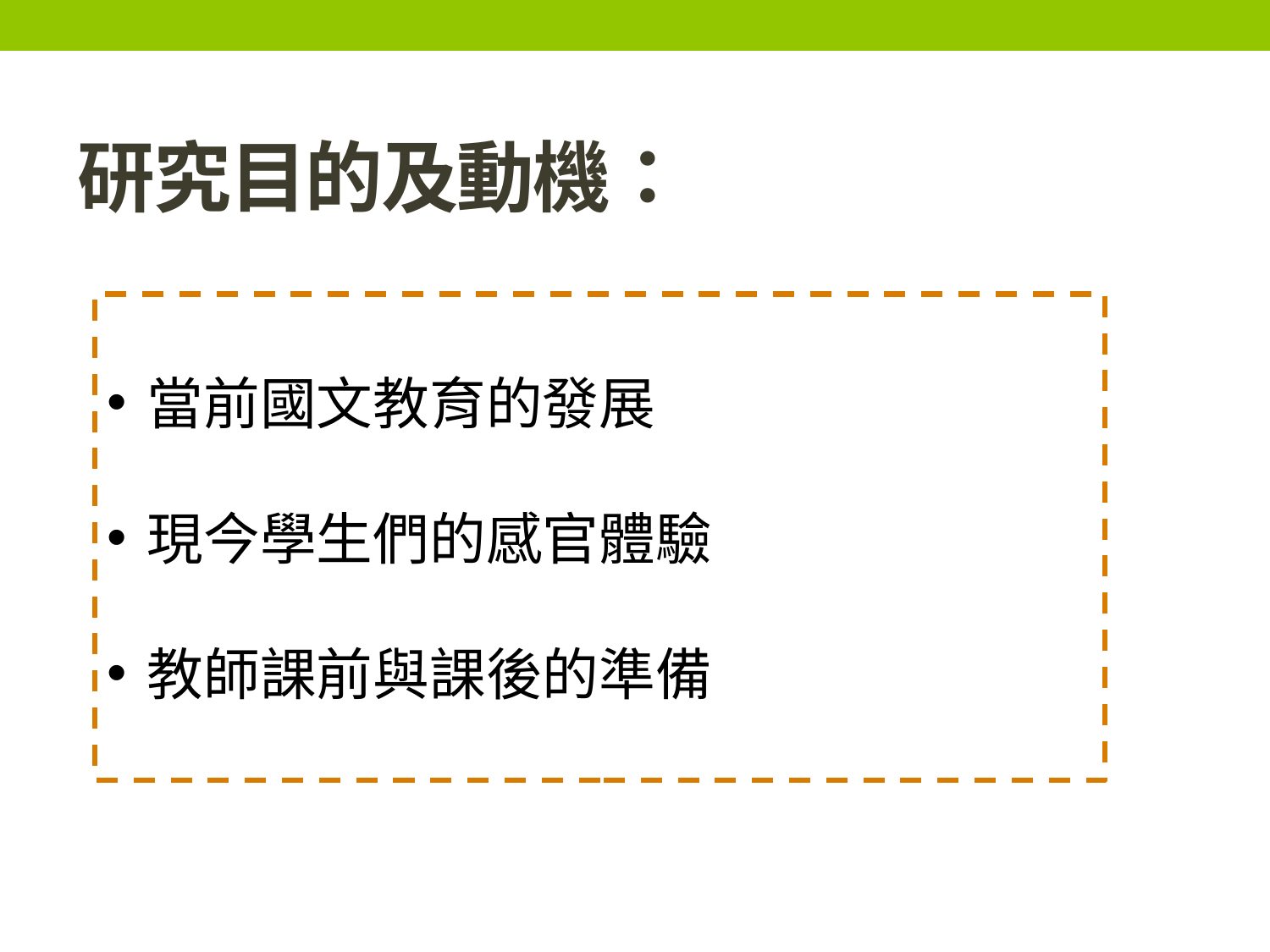

# 研究目的及動機：

當前國文教育的發展

現今學生們的感官體驗

教師課前與課後的準備